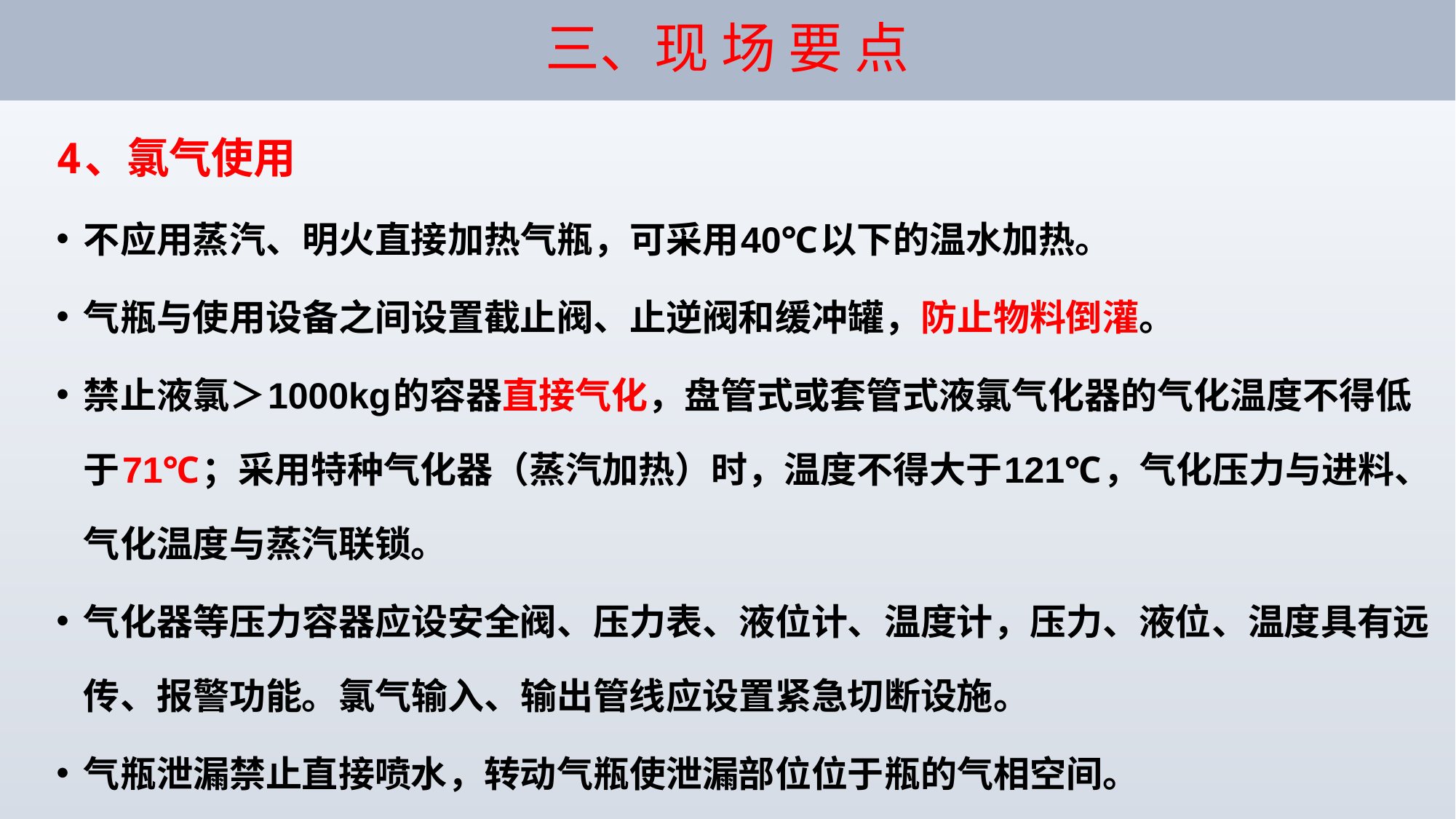

# 三、现 场 要 点
4、氯气使用
不应用蒸汽、明火直接加热气瓶，可采用40℃以下的温水加热。
气瓶与使用设备之间设置截止阀、止逆阀和缓冲罐，防止物料倒灌。
禁止液氯＞1000kg的容器直接气化，盘管式或套管式液氯气化器的气化温度不得低于71℃；采用特种气化器（蒸汽加热）时，温度不得大于121℃，气化压力与进料、气化温度与蒸汽联锁。
气化器等压力容器应设安全阀、压力表、液位计、温度计，压力、液位、温度具有远传、报警功能。氯气输入、输出管线应设置紧急切断设施。
气瓶泄漏禁止直接喷水，转动气瓶使泄漏部位位于瓶的气相空间。